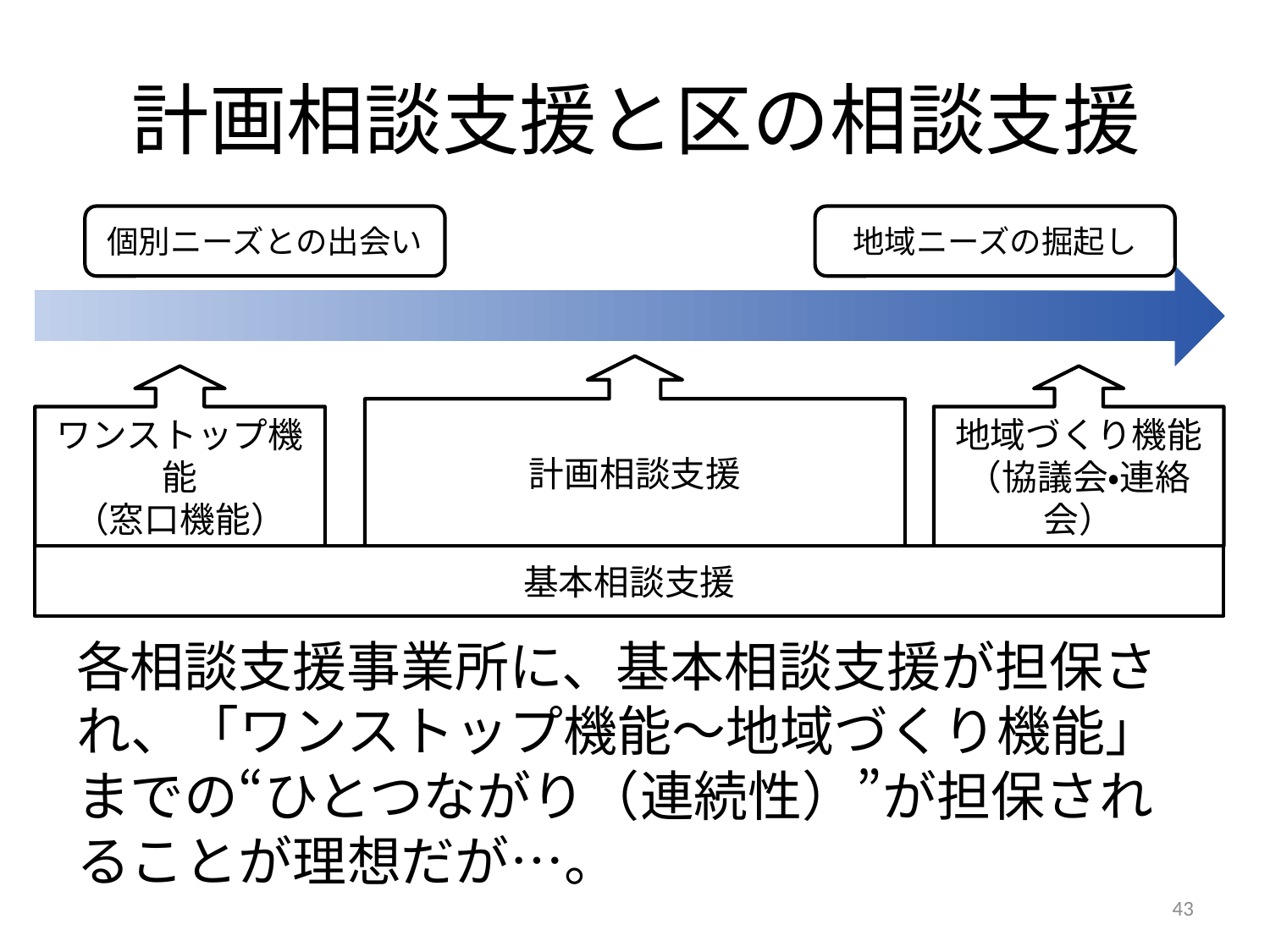

# 計画相談支援と区の相談支援
個別ニーズとの出会い
地域ニーズの掘起し

計画相談支援
ワンストップ機能
（窓口機能）
地域づくり機能
（協議会・連絡会）
基本相談支援
各相談支援事業所に、基本相談支援が担保され、「ワンストップ機能～地域づくり機能」までの“ひとつながり（連続性）”が担保されることが理想だが…。
43